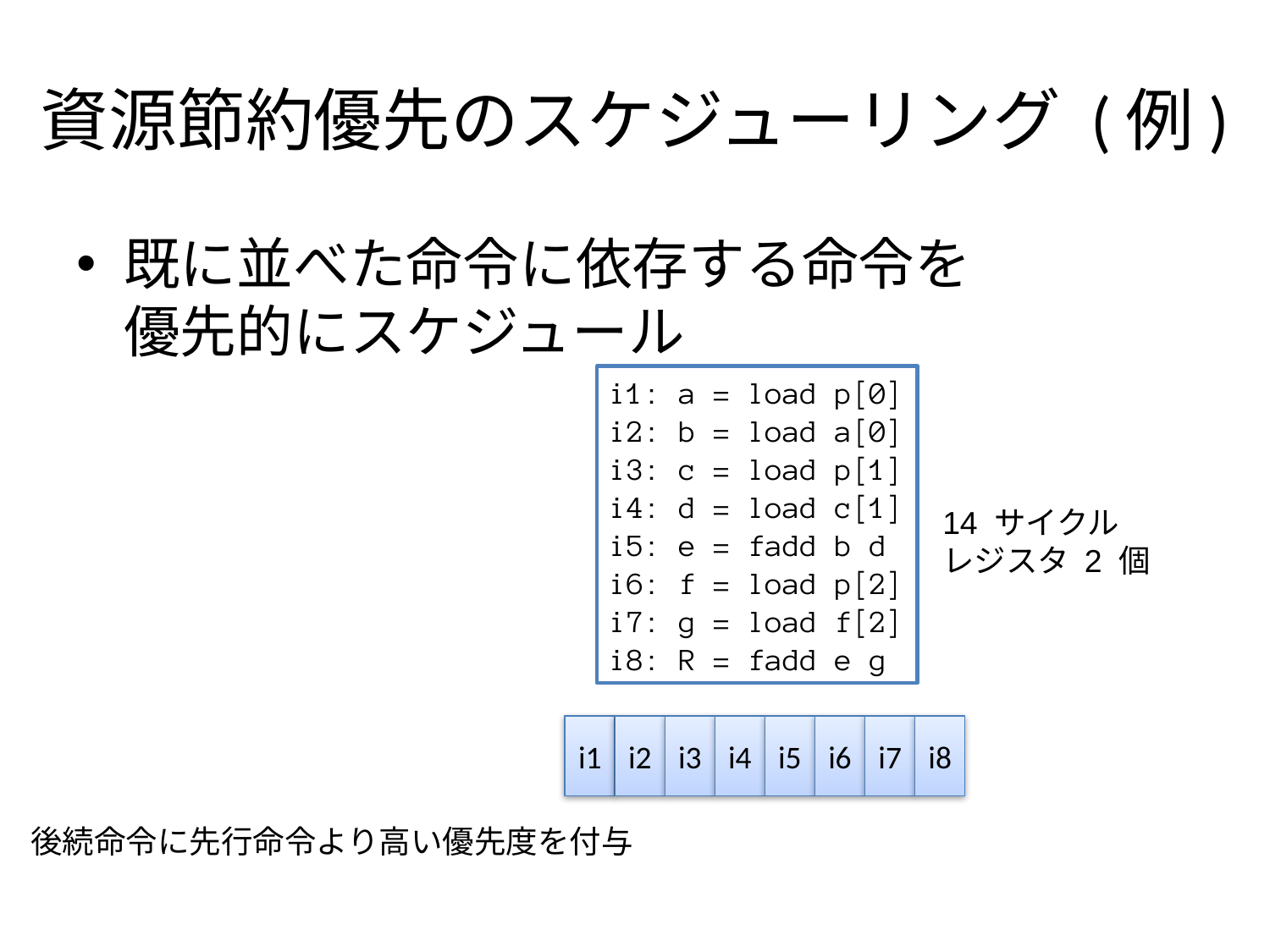

# 資源節約優先のスケジューリング (例)
既に並べた命令に依存する命令を
優先的にスケジュール
i1: a = load p[0]
i2: b = load a[0]
i3: c = load p[1]
i4: d = load c[1]
i5: e = fadd b d
i6: f = load p[2]
i7: g = load f[2]
i8: R = fadd e g
14 サイクル
レジスタ 2 個
i1
i2
i3
i4
i5
i6
i7
i8
後続命令に先行命令より高い優先度を付与